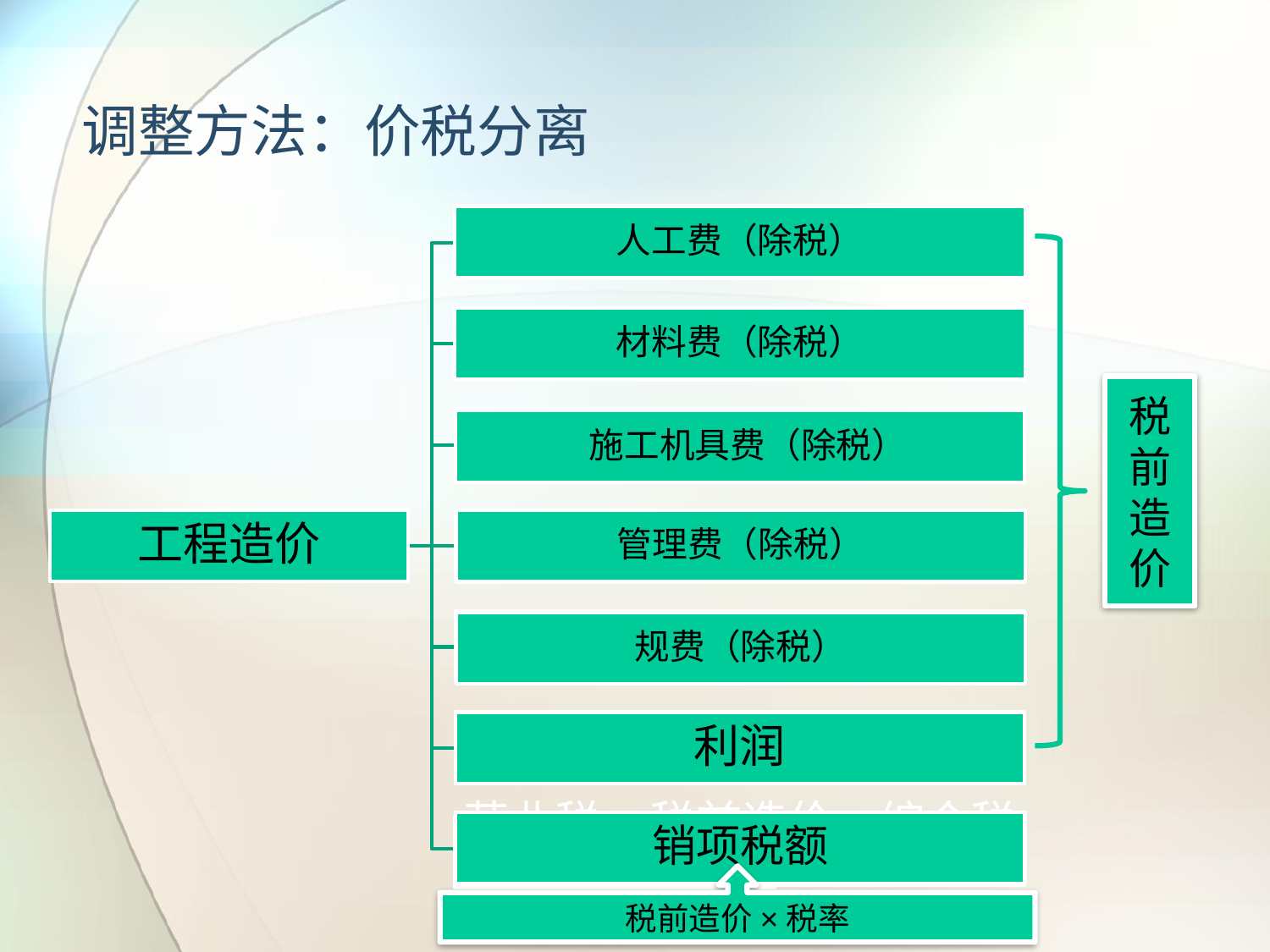

调整方法：价税分离
工程造价
人工费（含税）
材料费（含税）
施工机具费（含税）
管理费（含税）
规费（含税）
利润
营业税=税前造价x综合税率

人工费（除税）

材料费（除税）
税前造价

 施工机具费（除税）

管理费（除税）

规费（除税）

销项税额

应纳税额+进项税额

应纳税额
税前造价×税率